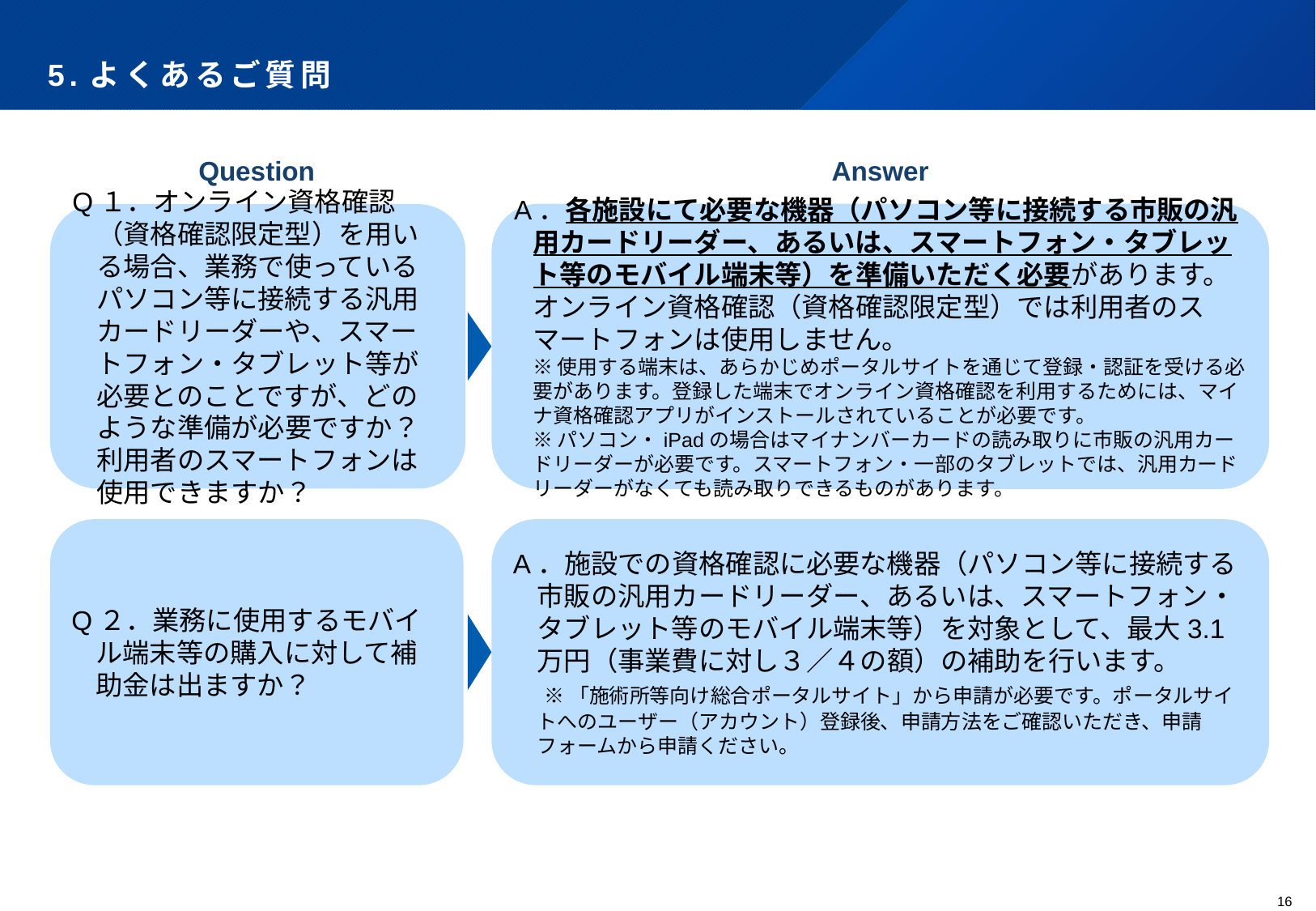

# 5.よくあるご質問
Question
Answer
A．各施設にて必要な機器（パソコン等に接続する市販の汎用カードリーダー、あるいは、スマートフォン・タブレット等のモバイル端末等）を準備いただく必要があります。オンライン資格確認（資格確認限定型）では利用者のスマートフォンは使用しません。
※ 使用する端末は、あらかじめポータルサイトを通じて登録・認証を受ける必要があります。登録した端末でオンライン資格確認を利用するためには、マイナ資格確認アプリがインストールされていることが必要です。
※ パソコン・iPadの場合はマイナンバーカードの読み取りに市販の汎用カードリーダーが必要です。スマートフォン・一部のタブレットでは、汎用カードリーダーがなくても読み取りできるものがあります。
Q１．オンライン資格確認（資格確認限定型）を用いる場合、業務で使っているパソコン等に接続する汎用カードリーダーや、スマートフォン・タブレット等が必要とのことですが、どのような準備が必要ですか？利用者のスマートフォンは使用できますか？

Q２．業務に使用するモバイル端末等の購入に対して補助金は出ますか？
A．施設での資格確認に必要な機器（パソコン等に接続する市販の汎用カードリーダー、あるいは、スマートフォン・タブレット等のモバイル端末等）を対象として、最大3.1万円（事業費に対し３／４の額）の補助を行います。
　 ※ 「施術所等向け総合ポータルサイト」から申請が必要です。ポータルサイトへのユーザー（アカウント）登録後、申請方法をご確認いただき、申請フォームから申請ください。